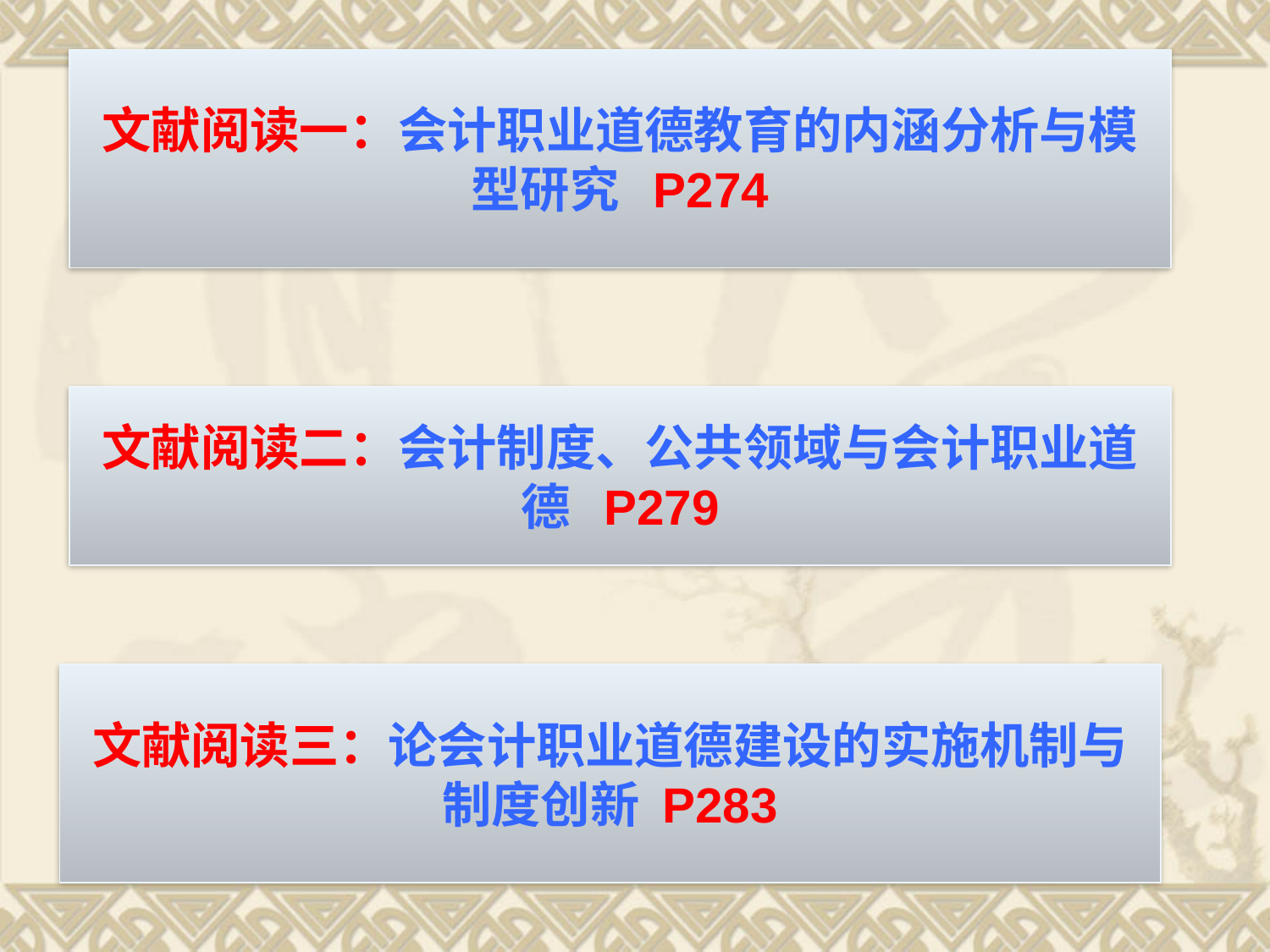

文献阅读一：会计职业道德教育的内涵分析与模型研究  P274
文献阅读二：会计制度、公共领域与会计职业道德  P279
文献阅读三：论会计职业道德建设的实施机制与制度创新 P283